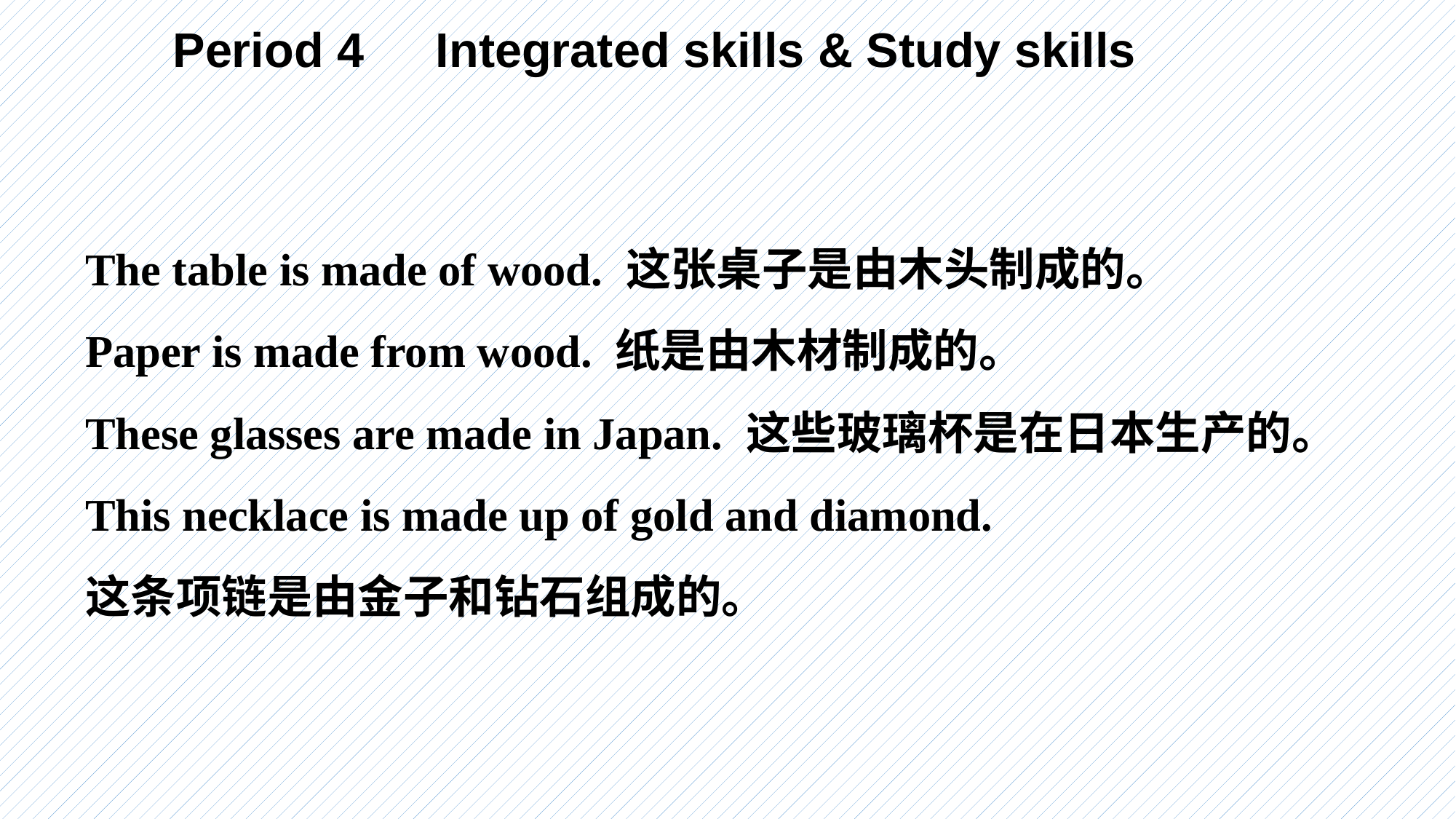

Period 4　Integrated skills & Study skills
The table is made of wood. 这张桌子是由木头制成的。
Paper is made from wood. 纸是由木材制成的。
These glasses are made in Japan. 这些玻璃杯是在日本生产的。
This necklace is made up of gold and diamond.
这条项链是由金子和钻石组成的。